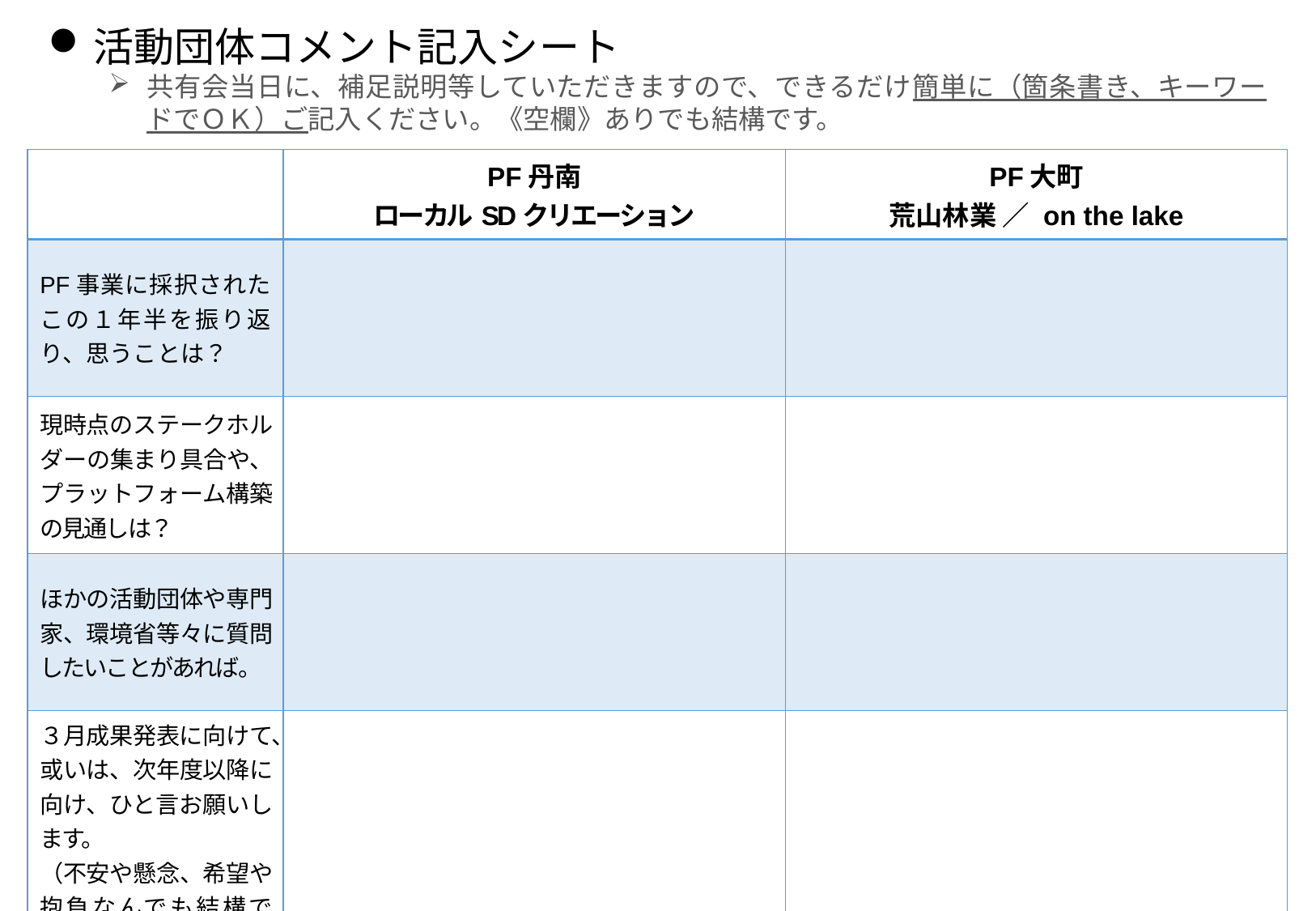

活動団体コメント記入シート
共有会当日に、補足説明等していただきますので、できるだけ簡単に（箇条書き、キーワードでＯＫ）ご記入ください。《空欄》ありでも結構です。
|  | PF丹南 ローカルSDクリエーション | PF大町 荒山林業 ／ on the lake |
| --- | --- | --- |
| PF事業に採択されたこの１年半を振り返り、思うことは？ |  |  |
| 現時点のステークホルダーの集まり具合や、プラットフォーム構築の見通しは？ |  |  |
| ほかの活動団体や専門家、環境省等々に質問したいことがあれば。 |  |  |
| ３月成果発表に向けて、或いは、次年度以降に向け、ひと言お願いします。 （不安や懸念、希望や抱負なんでも結構です。） |  |  |